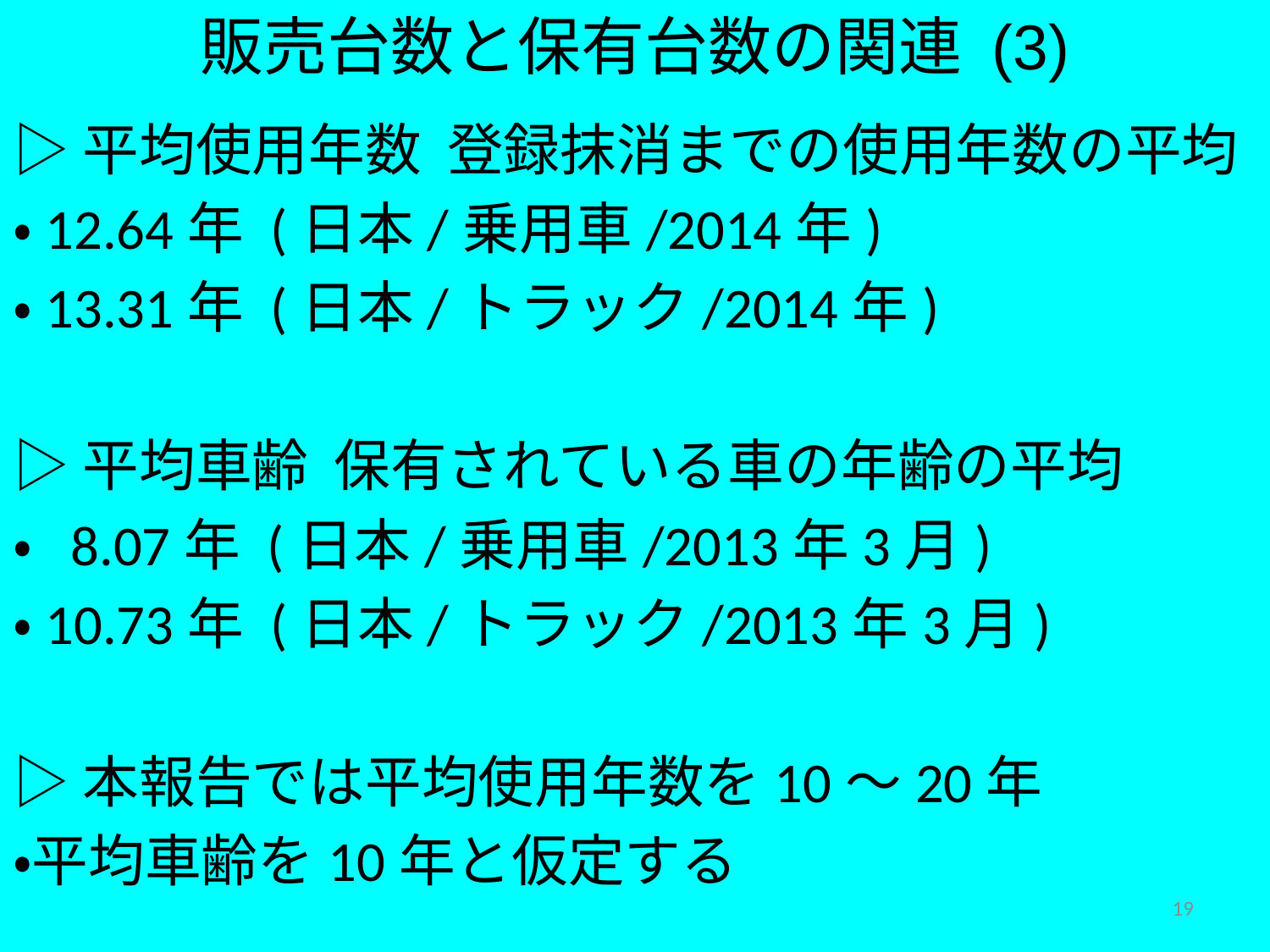

販売台数と保有台数の関連 (3)

▷平均使用年数  登録抹消までの使用年数の平均
・12.64年 (日本/乗用車/2014年)
・13.31年 (日本/トラック/2014年)

▷平均車齢  保有されている車の年齢の平均
・  8.07年 (日本/乗用車/2013年3月)
・10.73年 (日本/トラック/2013年3月)

▷本報告では平均使用年数を10～20年
・平均車齢を10年と仮定する

19